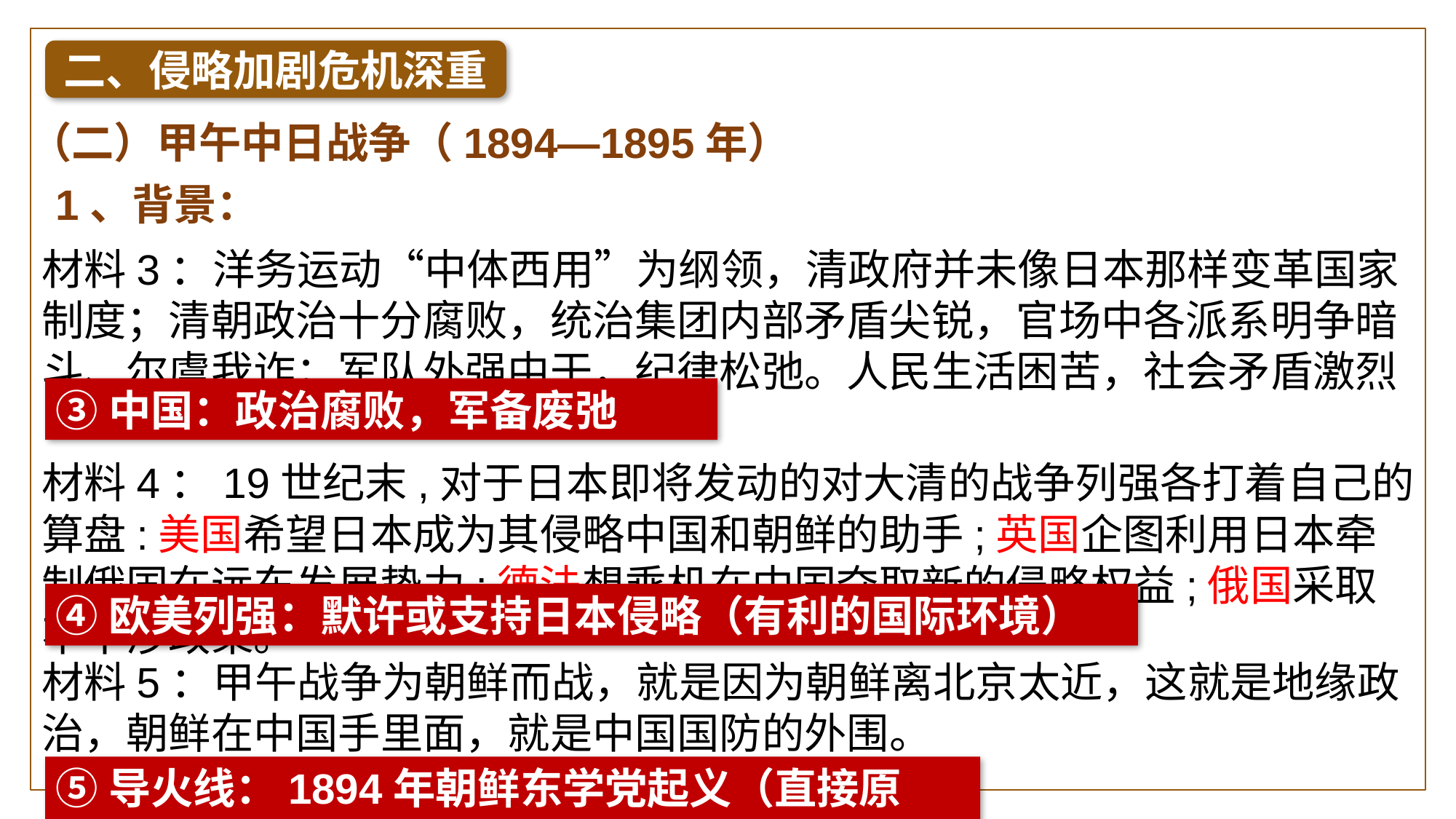

二、侵略加剧危机深重
（二）甲午中日战争（1894—1895年）
1、背景：
材料3：洋务运动“中体西用”为纲领，清政府并未像日本那样变革国家制度；清朝政治十分腐败，统治集团内部矛盾尖锐，官场中各派系明争暗斗、尔虞我诈；军队外强中干，纪律松弛。人民生活困苦，社会矛盾激烈……
③中国：政治腐败，军备废弛
材料4：19世纪末,对于日本即将发动的对大清的战争列强各打着自己的算盘:美国希望日本成为其侵略中国和朝鲜的助手;英国企图利用日本牵制俄国在远东发展势力;德法想乘机在中国夺取新的侵略权益;俄国采取不干涉政策。
④欧美列强：默许或支持日本侵略（有利的国际环境）
材料5：甲午战争为朝鲜而战，就是因为朝鲜离北京太近，这就是地缘政治，朝鲜在中国手里面，就是中国国防的外围。
⑤导火线：1894年朝鲜东学党起义（直接原因）